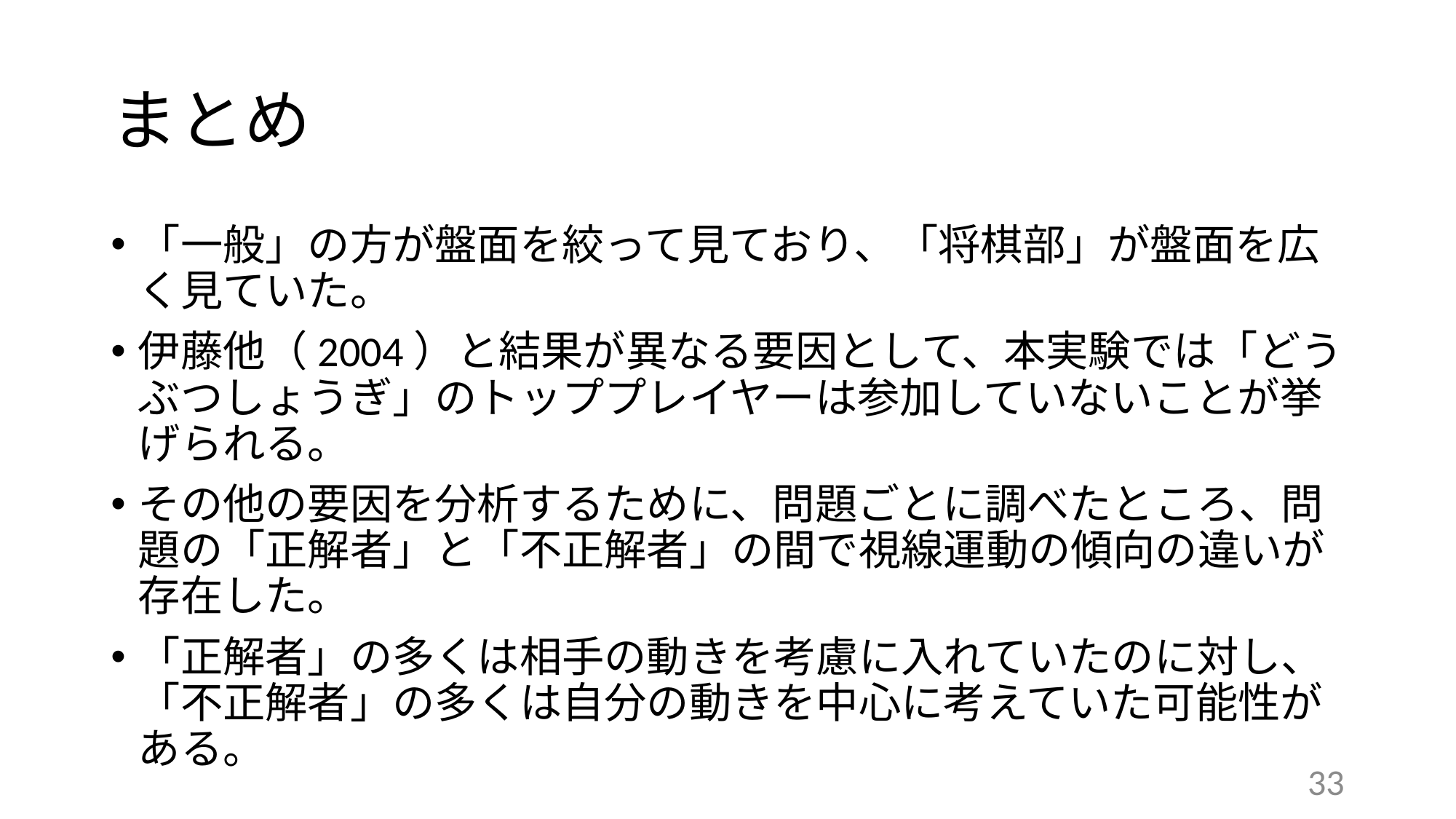

# まとめ
「一般」の方が盤面を絞って見ており、「将棋部」が盤面を広く見ていた。
伊藤他（2004）と結果が異なる要因として、本実験では「どうぶつしょうぎ」のトッププレイヤーは参加していないことが挙げられる。
その他の要因を分析するために、問題ごとに調べたところ、問題の「正解者」と「不正解者」の間で視線運動の傾向の違いが存在した。
「正解者」の多くは相手の動きを考慮に入れていたのに対し、「不正解者」の多くは自分の動きを中心に考えていた可能性がある。
33